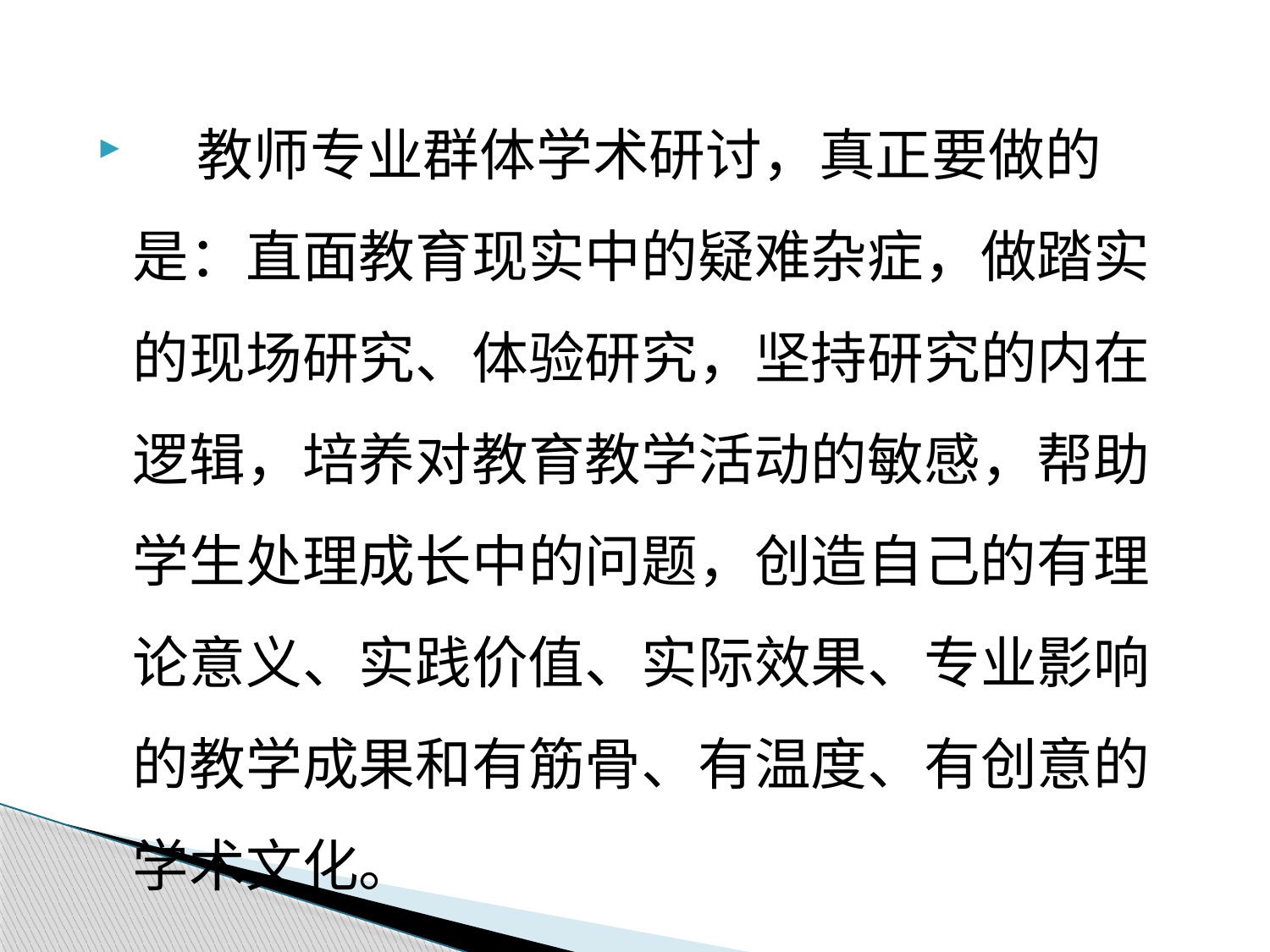

#
    教师专业群体学术研讨，真正要做的是：直面教育现实中的疑难杂症，做踏实的现场研究、体验研究，坚持研究的内在逻辑，培养对教育教学活动的敏感，帮助学生处理成长中的问题，创造自己的有理论意义、实践价值、实际效果、专业影响的教学成果和有筋骨、有温度、有创意的学术文化。